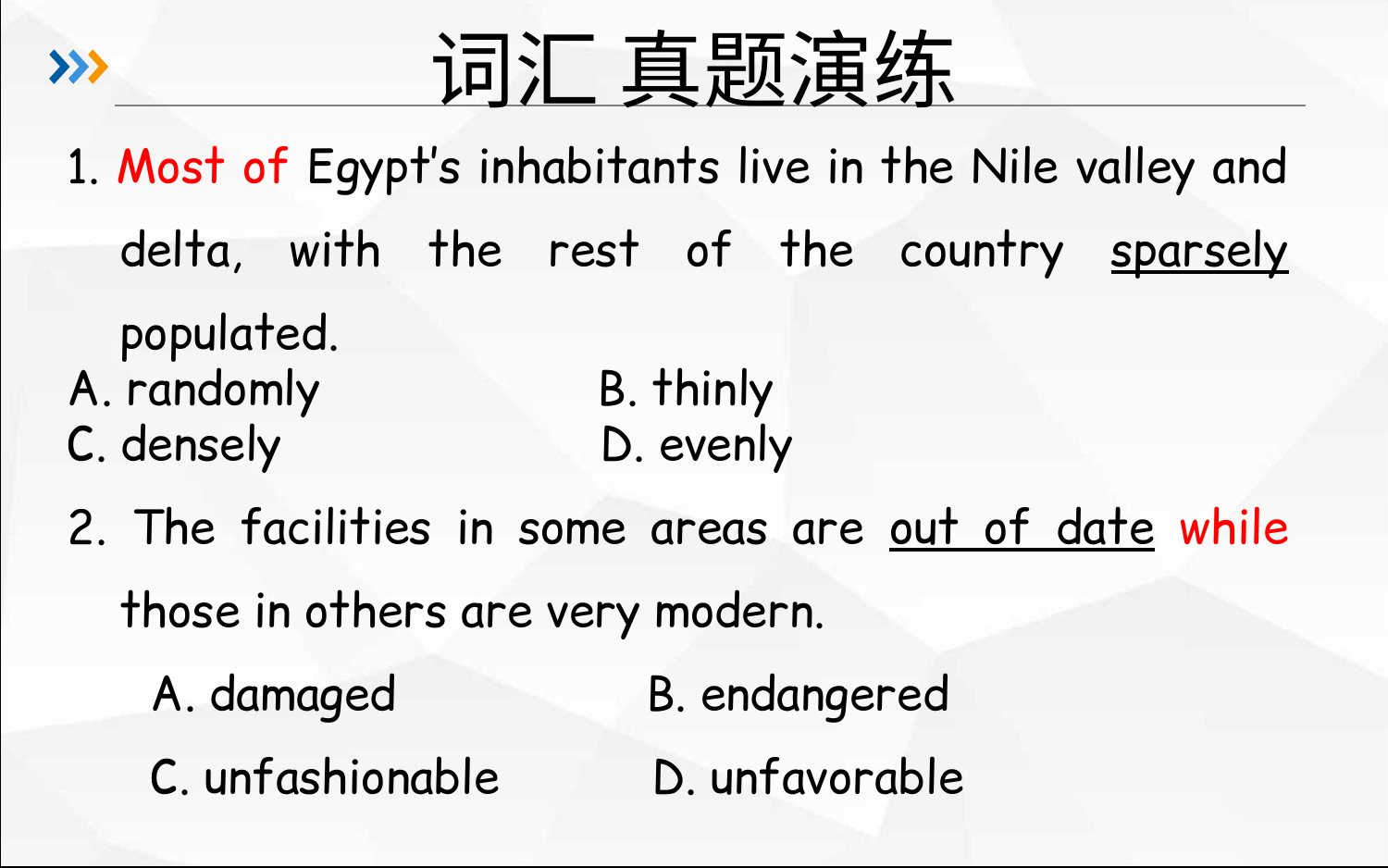

# 词汇 真题演练
1. Most of Egypt’s inhabitants live in the Nile valley and delta, with the rest of the country sparsely populated.
A. randomly                    B. thinly
C. densely                       D. evenly
2. The facilities in some areas are out of date while those in others are very modern.
      A. damaged                  B. endangered
      C. unfashionable           D. unfavorable